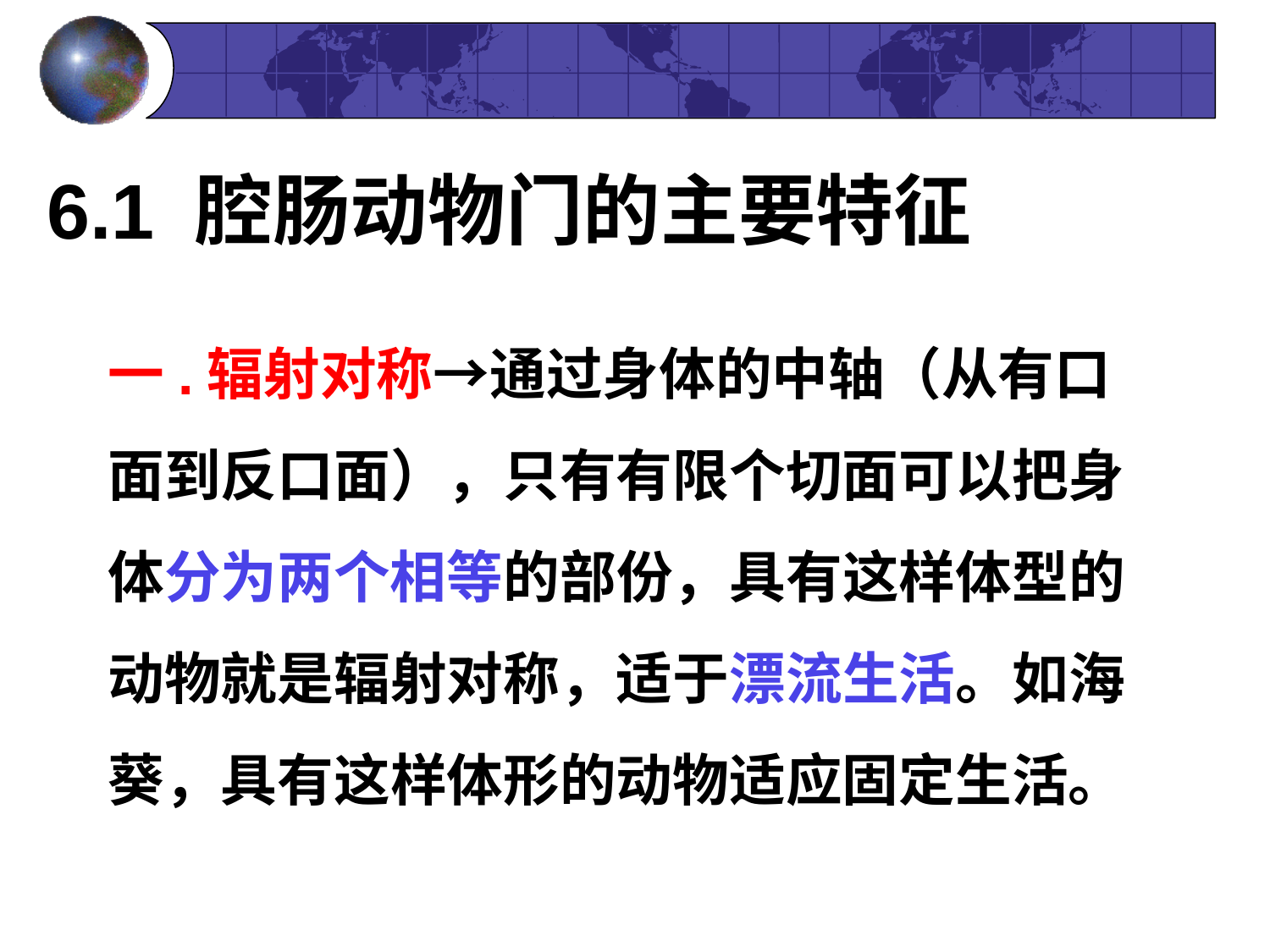

# 6.1 腔肠动物门的主要特征
一.辐射对称→通过身体的中轴（从有口面到反口面），只有有限个切面可以把身体分为两个相等的部份，具有这样体型的动物就是辐射对称，适于漂流生活。如海葵，具有这样体形的动物适应固定生活。